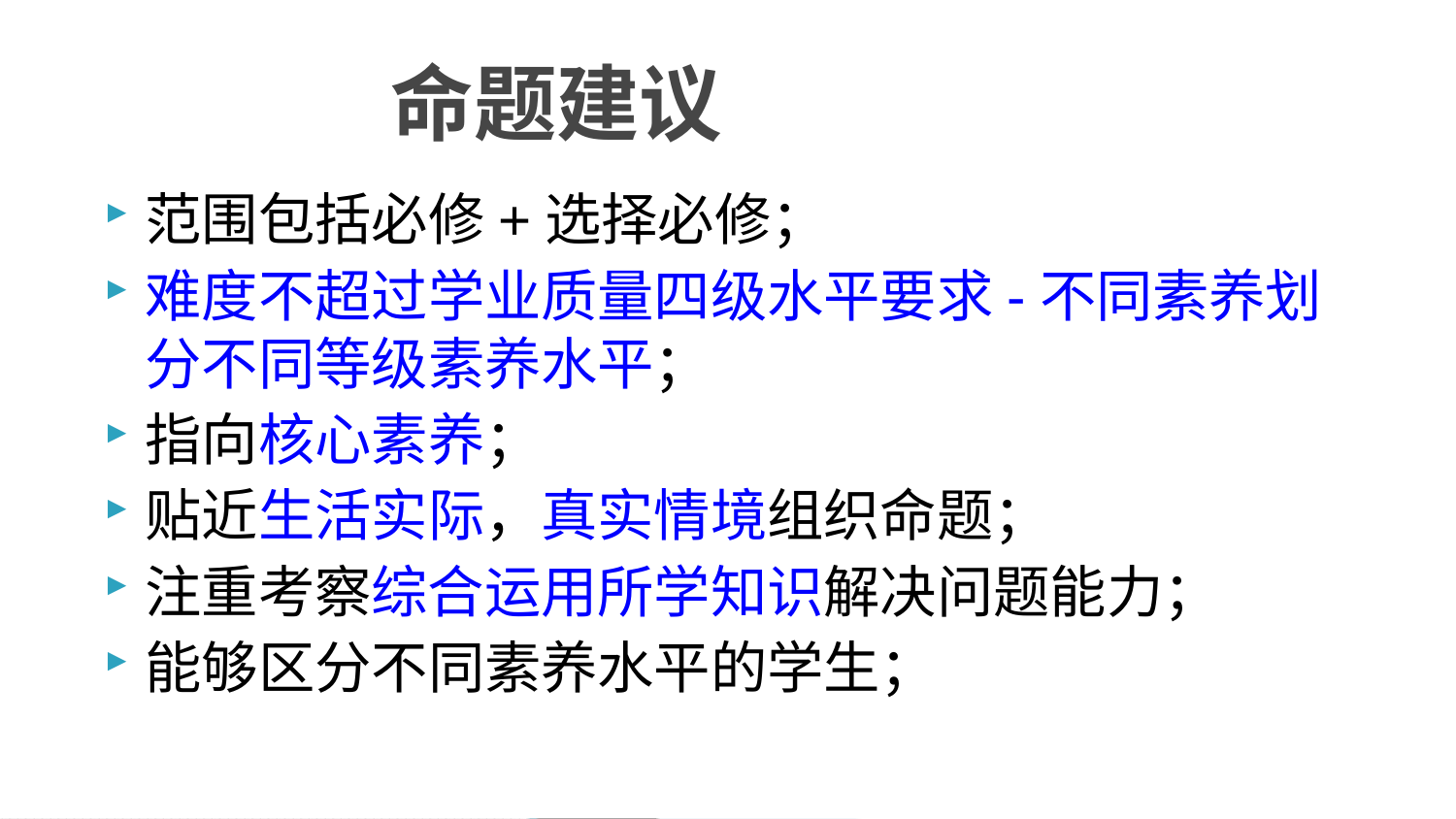

# 命题建议
范围包括必修+选择必修；
难度不超过学业质量四级水平要求-不同素养划分不同等级素养水平；
指向核心素养；
贴近生活实际，真实情境组织命题；
注重考察综合运用所学知识解决问题能力；
能够区分不同素养水平的学生；